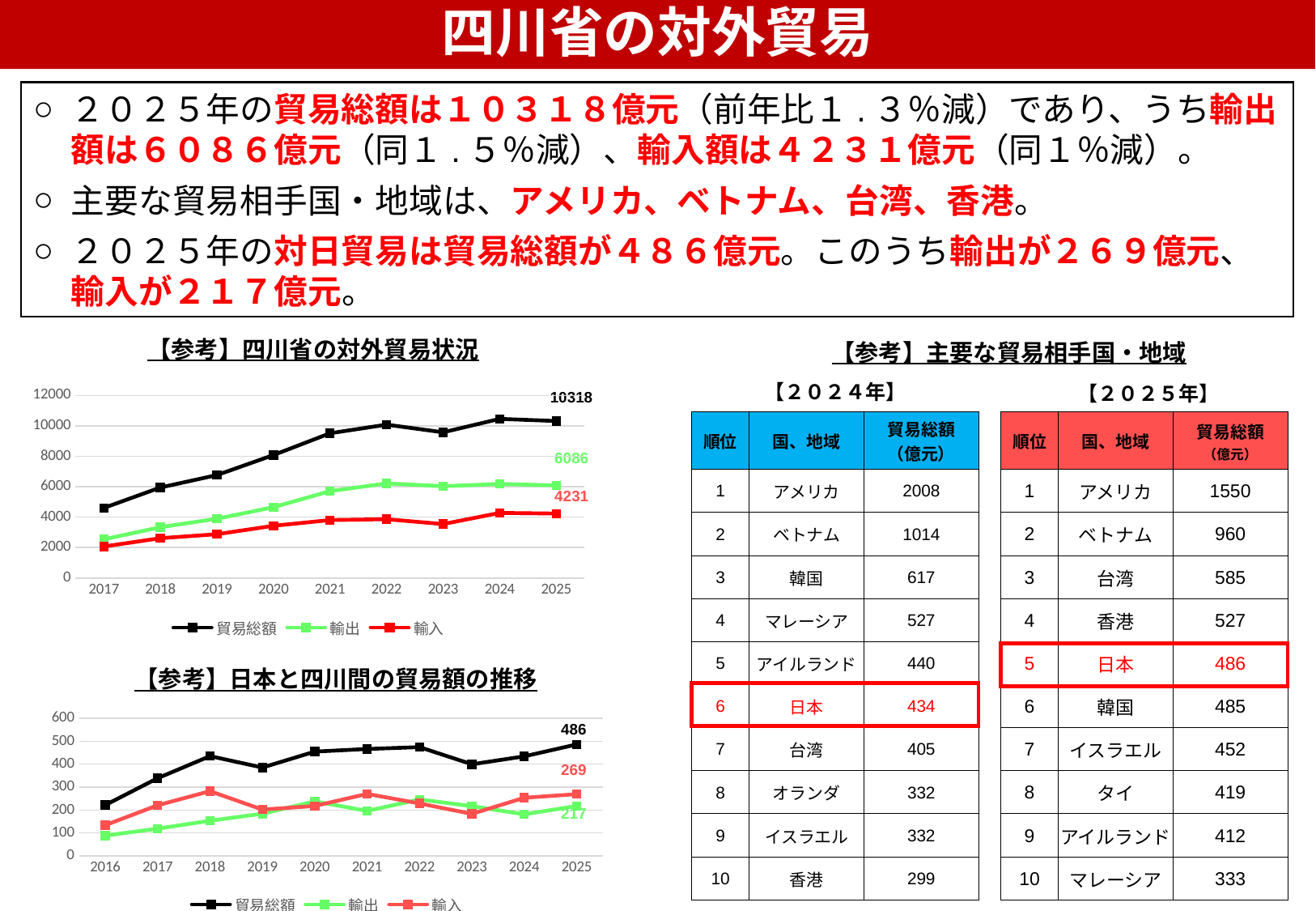

四川省の対外貿易
２０２５年の貿易総額は１０３１８億元（前年比１.３％減）であり、うち輸出額は６０８６億元（同１.５％減）、輸入額は４２３１億元（同１％減）。
主要な貿易相手国・地域は、アメリカ、ベトナム、台湾、香港。
２０２５年の対日貿易は貿易総額が４８６億元。このうち輸出が２６９億元、輸入が２１７億元。

【参考】四川省の対外貿易状況
【参考】主要な貿易相手国・地域
【２０２４年】
【２０２５年】
10318

### Chart

| Category | 貿易総額 | 輸出 | 輸入 |
|---|---|---|---|
| 2017 | 4605.9 | 2538.5 | 2067.4 |
| 2018 | 5947.9 | 3334.8 | 2613.1 |
| 2019 | 6765.9 | 3892.3 | 2873.6 |
| 2020 | 8081.9 | 4654.3 | 3427.5 |
| 2021 | 9513.6 | 5708.7 | 3804.9 |
| 2022 | 10076.7 | 6215.2 | 3861.6 |
| 2023 | 9574.9 | 6033.9 | 3541.0 |
| 2024 | 10457.2 | 6177.7 | 4279.5 |
| 2025 | 10318.1 | 6086.5 | 4231.6 |
| 順位 | 国、地域 | 貿易総額 （億元） |
| --- | --- | --- |
| 1 | アメリカ | 2008 |
| 2 | ベトナム | 1014 |
| 3 | 韓国 | 617 |
| 4 | マレーシア | 527 |
| 5 | アイルランド | 440 |
| 6 | 日本 | 434 |
| 7 | 台湾 | 405 |
| 8 | オランダ | 332 |
| 9 | イスラエル | 332 |
| 10 | 香港 | 299 |
| 順位 | 国、地域 | 貿易総額 （億元） |
| --- | --- | --- |
| 1 | アメリカ | 1550 |
| 2 | ベトナム | 960 |
| 3 | 台湾 | 585 |
| 4 | 香港 | 527 |
| 5 | 日本 | 486 |
| 6 | 韓国 | 485 |
| 7 | イスラエル | 452 |
| 8 | タイ | 419 |
| 9 | アイルランド | 412 |
| 10 | マレーシア | 333 |
6086
4231

【参考】日本と四川間の貿易額の推移

### Chart

| Category | 貿易総額 | 輸出 | 輸入 |
|---|---|---|---|
| 2016 | 221.5 | 87.9 | 133.6 |
| 2017 | 338.7 | 118.2 | 220.5 |
| 2018 | 435.1 | 152.9 | 282.2 |
| 2019 | 385.2 | 183.4 | 201.8 |
| 2020 | 454.8 | 237.4 | 217.4 |
| 2021 | 466.2 | 195.9 | 270.3 |
| 2022 | 474.5 | 246.1 | 228.4 |
| 2023 | 399.4 | 216.7 | 182.7 |
| 2024 | 434.1 | 180.8 | 253.3 |
| 2025 | 486.2 | 217.2 | 269.0 |
486
269
217